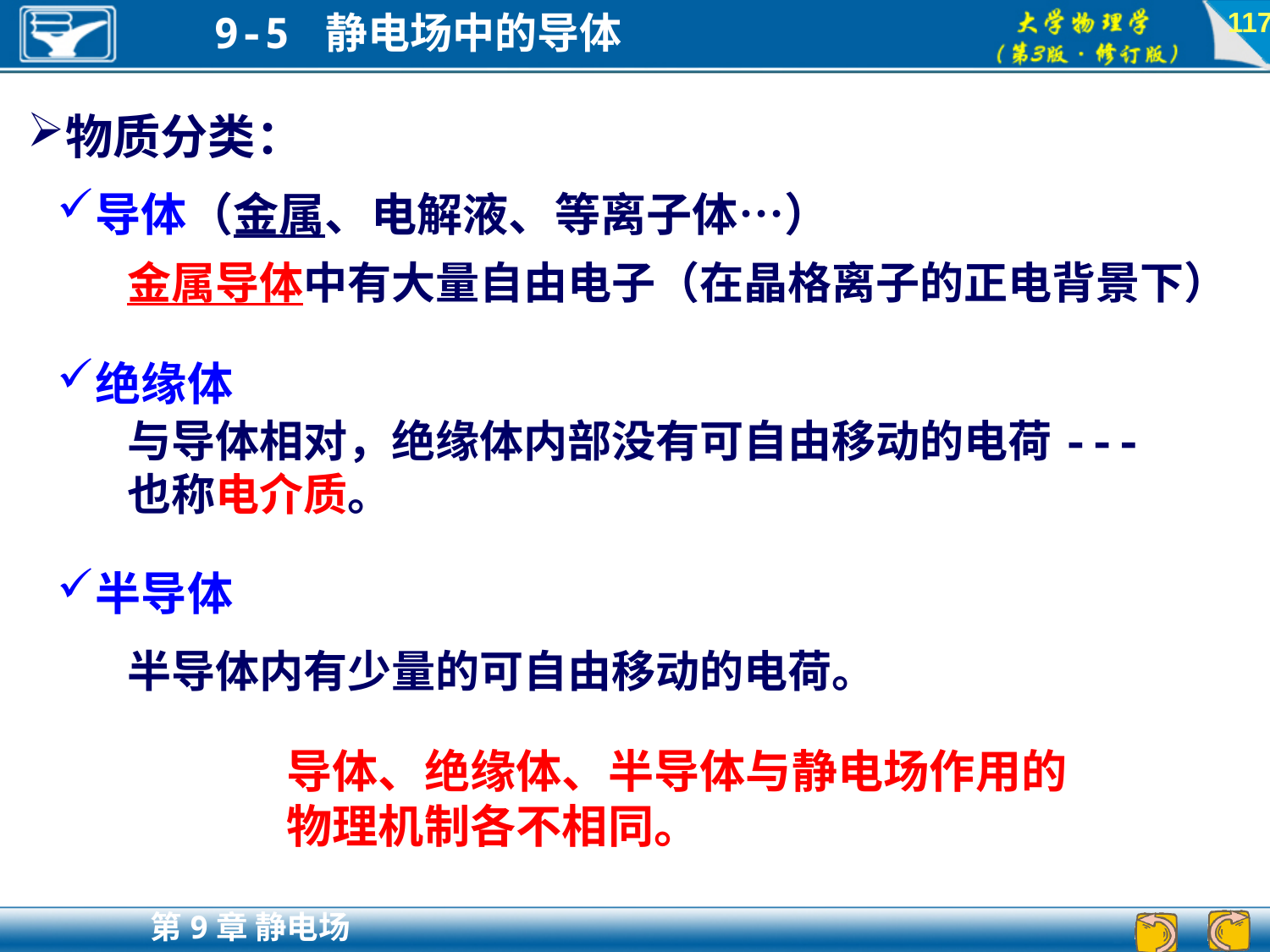

117
物质分类：
导体（金属、电解液、等离子体…）
金属导体中有大量自由电子（在晶格离子的正电背景下）
绝缘体
与导体相对，绝缘体内部没有可自由移动的电荷---也称电介质。
半导体
半导体内有少量的可自由移动的电荷。
导体、绝缘体、半导体与静电场作用的物理机制各不相同。